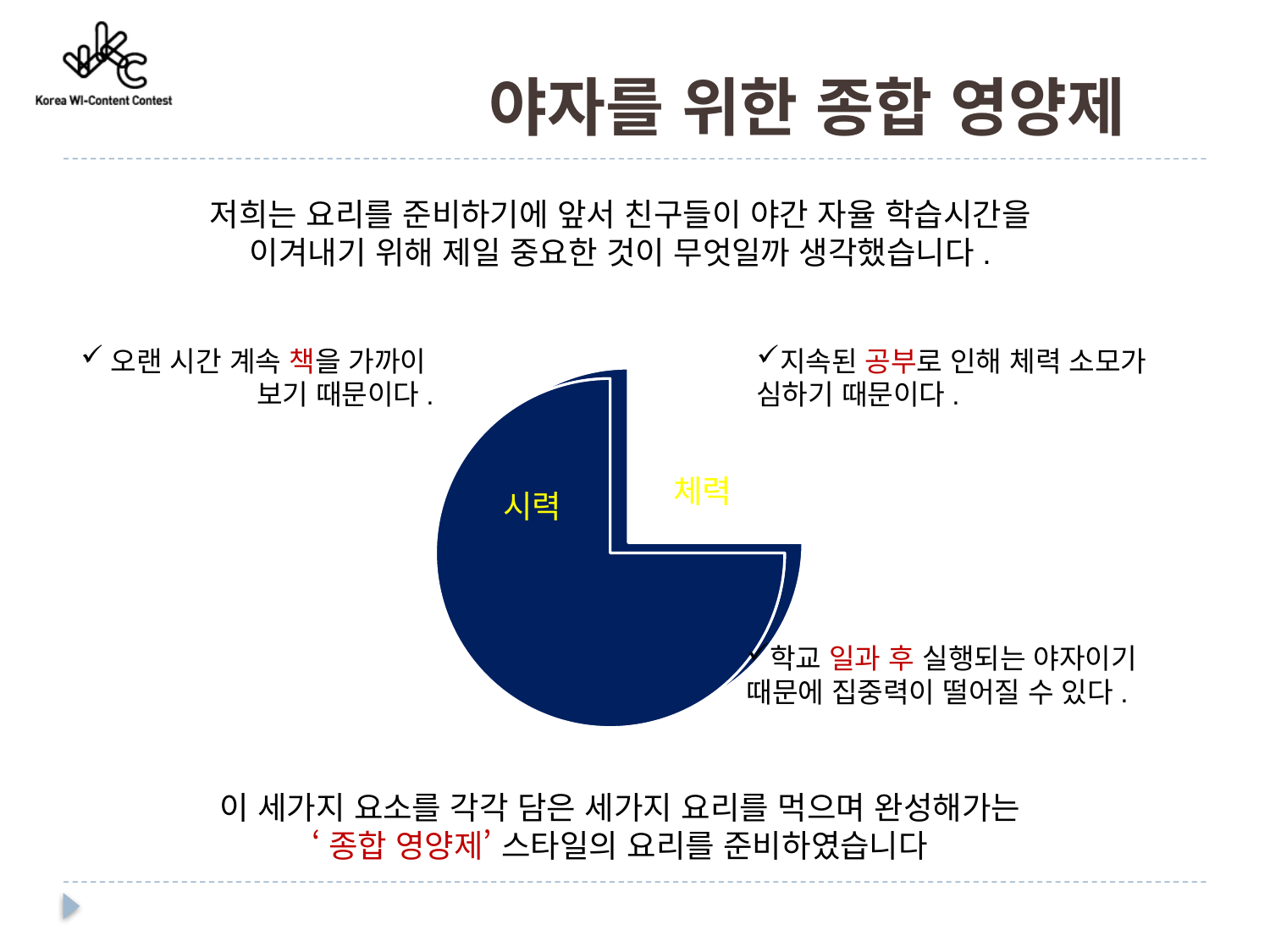

야자를 위한 종합 영양제
저희는 요리를 준비하기에 앞서 친구들이 야간 자율 학습시간을
이겨내기 위해 제일 중요한 것이 무엇일까 생각했습니다.
체력
집중력
시력
오랜 시간 계속 책을 가까이
보기 때문이다.
지속된 공부로 인해 체력 소모가 심하기 때문이다.
학교 일과 후 실행되는 야자이기 때문에 집중력이 떨어질 수 있다.

이 세가지 요소를 각각 담은 세가지 요리를 먹으며 완성해가는
‘종합 영양제’ 스타일의 요리를 준비하였습니다